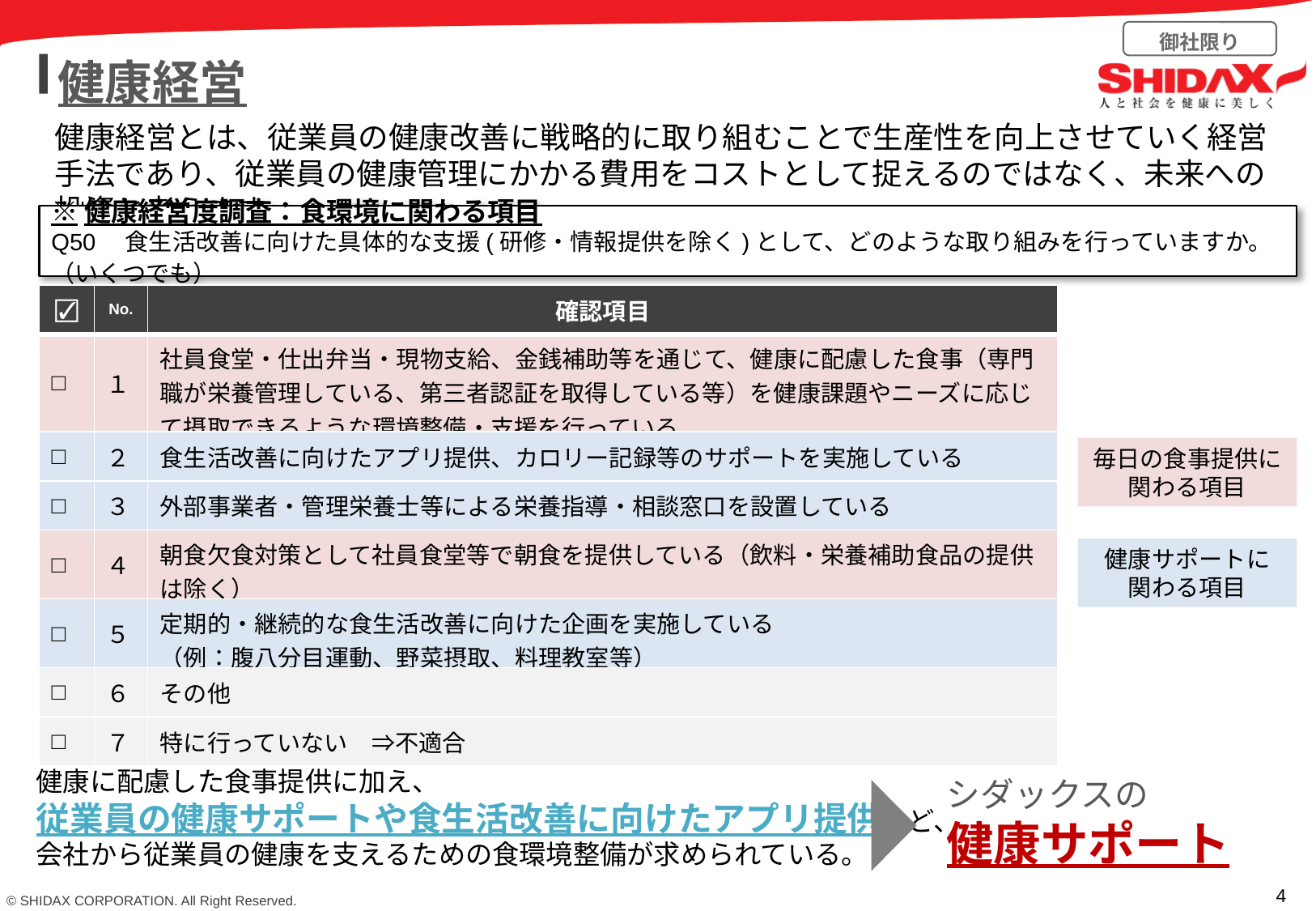

健康経営

健康経営とは、従業員の健康改善に戦略的に取り組むことで生産性を向上させていく経営手法であり、従業員の健康管理にかかる費用をコストとして捉えるのではなく、未来への投資と考えます。
※健康経営度調査：食環境に関わる項目
Q50　食生活改善に向けた具体的な支援(研修・情報提供を除く)として、どのような取り組みを行っていますか。（いくつでも）
| ☑ | No. | 確認項目 |
| --- | --- | --- |
| □ | １ | 社員食堂・仕出弁当・現物支給、金銭補助等を通じて、健康に配慮した食事（専門職が栄養管理している、第三者認証を取得している等）を健康課題やニーズに応じて摂取できるような環境整備・支援を行っている |
| □ | ２ | 食生活改善に向けたアプリ提供、カロリー記録等のサポートを実施している |
| □ | ３ | 外部事業者・管理栄養士等による栄養指導・相談窓口を設置している |
| □ | ４ | 朝食欠食対策として社員食堂等で朝食を提供している（飲料・栄養補助食品の提供は除く） |
| □ | ５ | 定期的・継続的な食生活改善に向けた企画を実施している （例：腹八分目運動、野菜摂取、料理教室等） |
| □ | ６ | その他 |
| □ | ７ | 特に行っていない　⇒不適合 |
毎日の食事提供に
関わる項目
健康サポートに
関わる項目
健康に配慮した食事提供に加え、
従業員の健康サポートや食生活改善に向けたアプリ提供など、
会社から従業員の健康を支えるための食環境整備が求められている。
シダックスの
健康サポート

4
© SHIDAX CORPORATION. All Right Reserved.